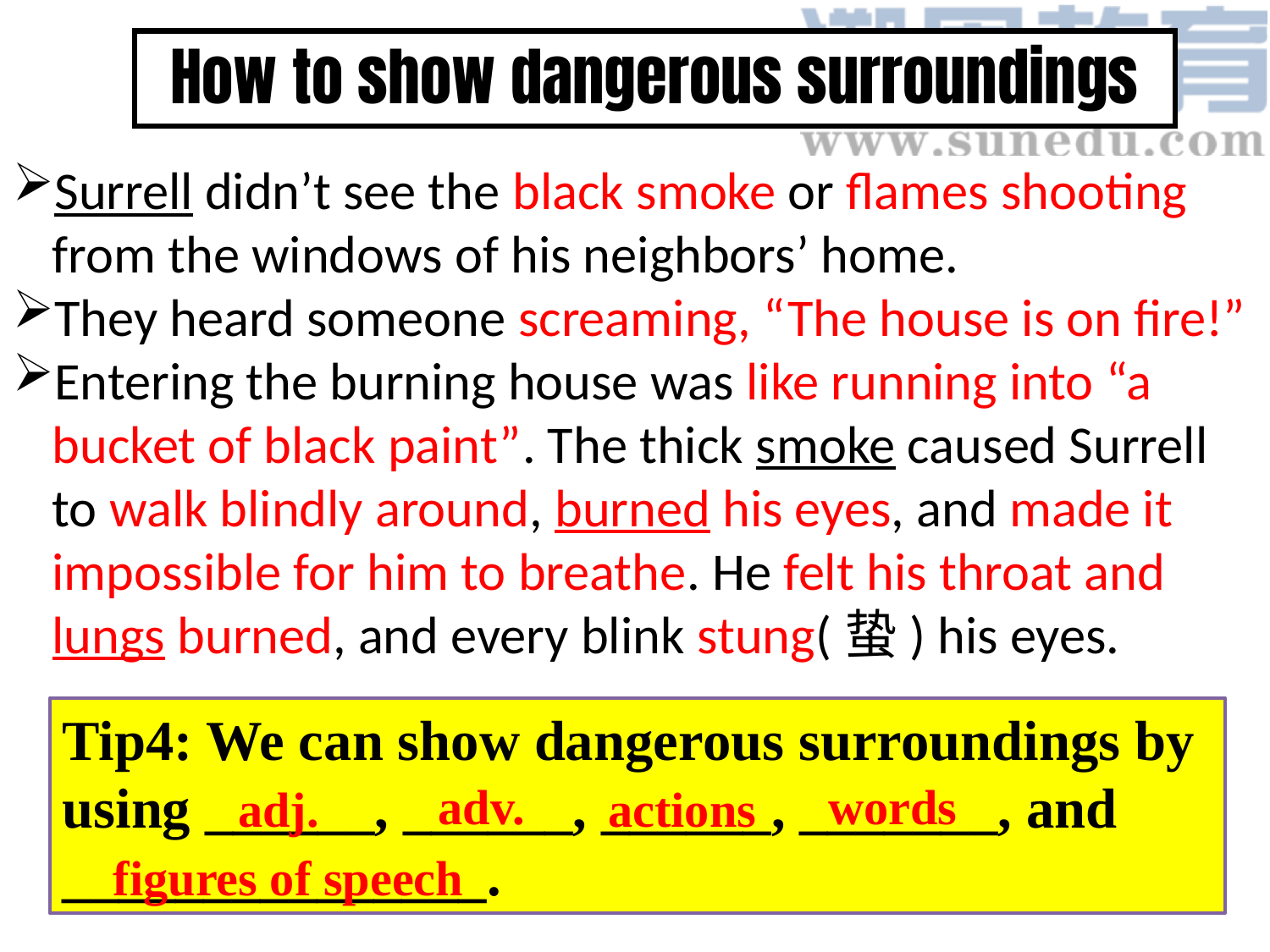

How to show dangerous surroundings
Surrell didn’t see the black smoke or flames shooting from the windows of his neighbors’ home.
They heard someone screaming, “The house is on fire!”
Entering the burning house was like running into “a bucket of black paint”. The thick smoke caused Surrell to walk blindly around, burned his eyes, and made it impossible for him to breathe. He felt his throat and lungs burned, and every blink stung(蛰) his eyes.
Tip4: We can show dangerous surroundings by using ______, ______, ______, _______, and _______________.
adv.
words
adj.
actions
figures of speech